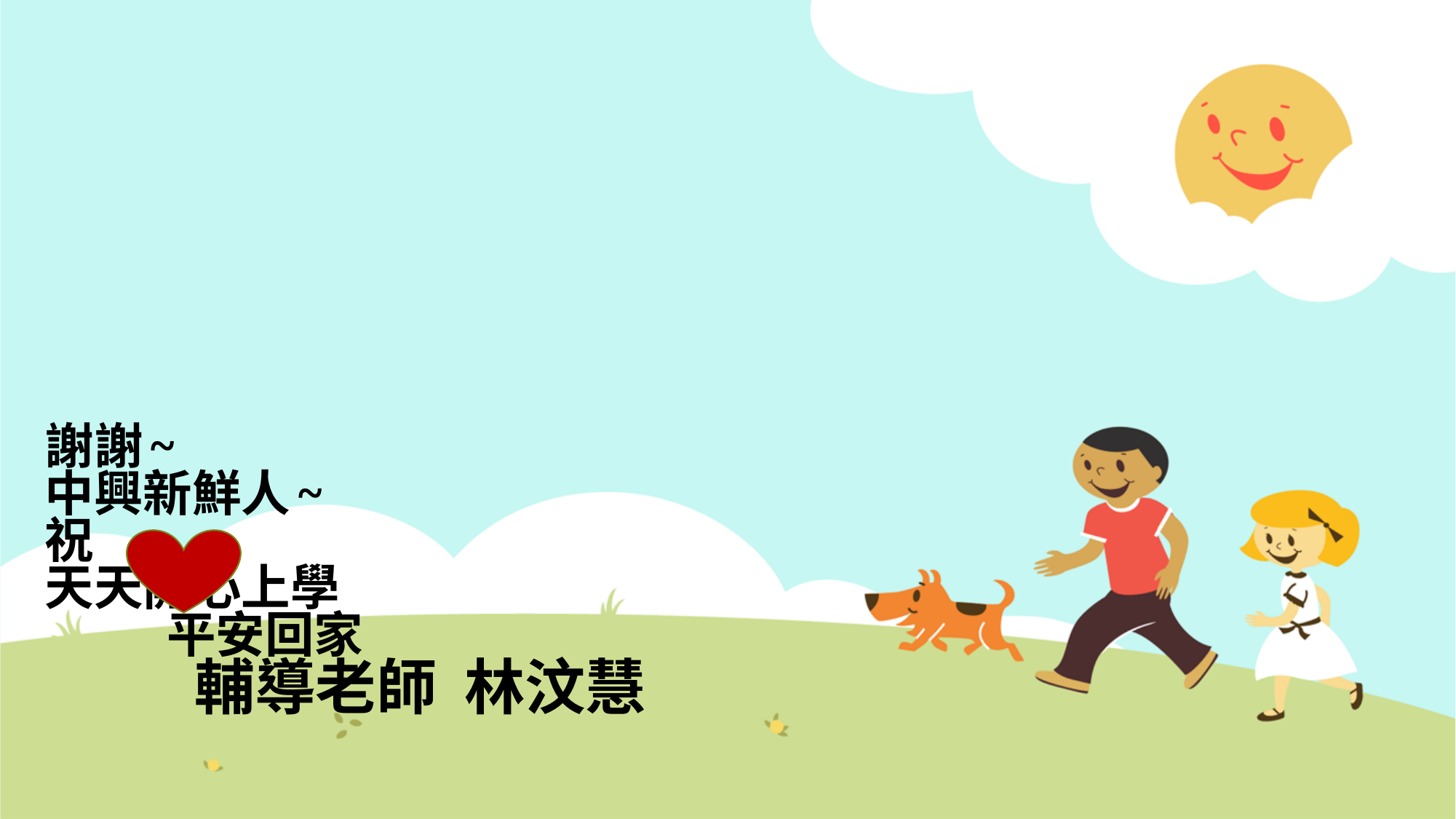

# 謝謝~ 中興新鮮人~ 祝 天天開心上學 平安回家

輔導老師  林汶慧